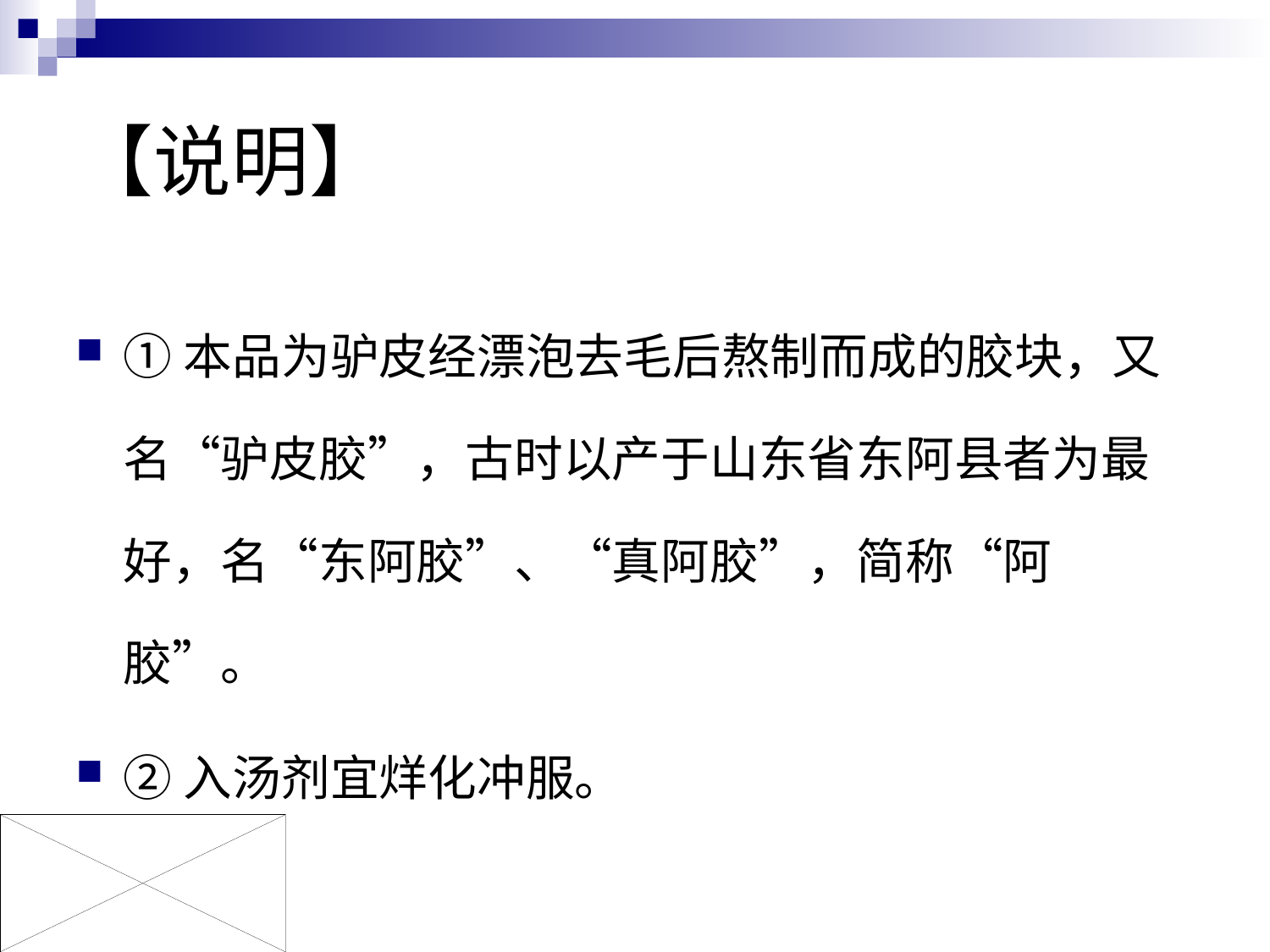

# 【说明】
①本品为驴皮经漂泡去毛后熬制而成的胶块，又名“驴皮胶”，古时以产于山东省东阿县者为最好，名“东阿胶”、“真阿胶”，简称“阿胶”。
②入汤剂宜烊化冲服。